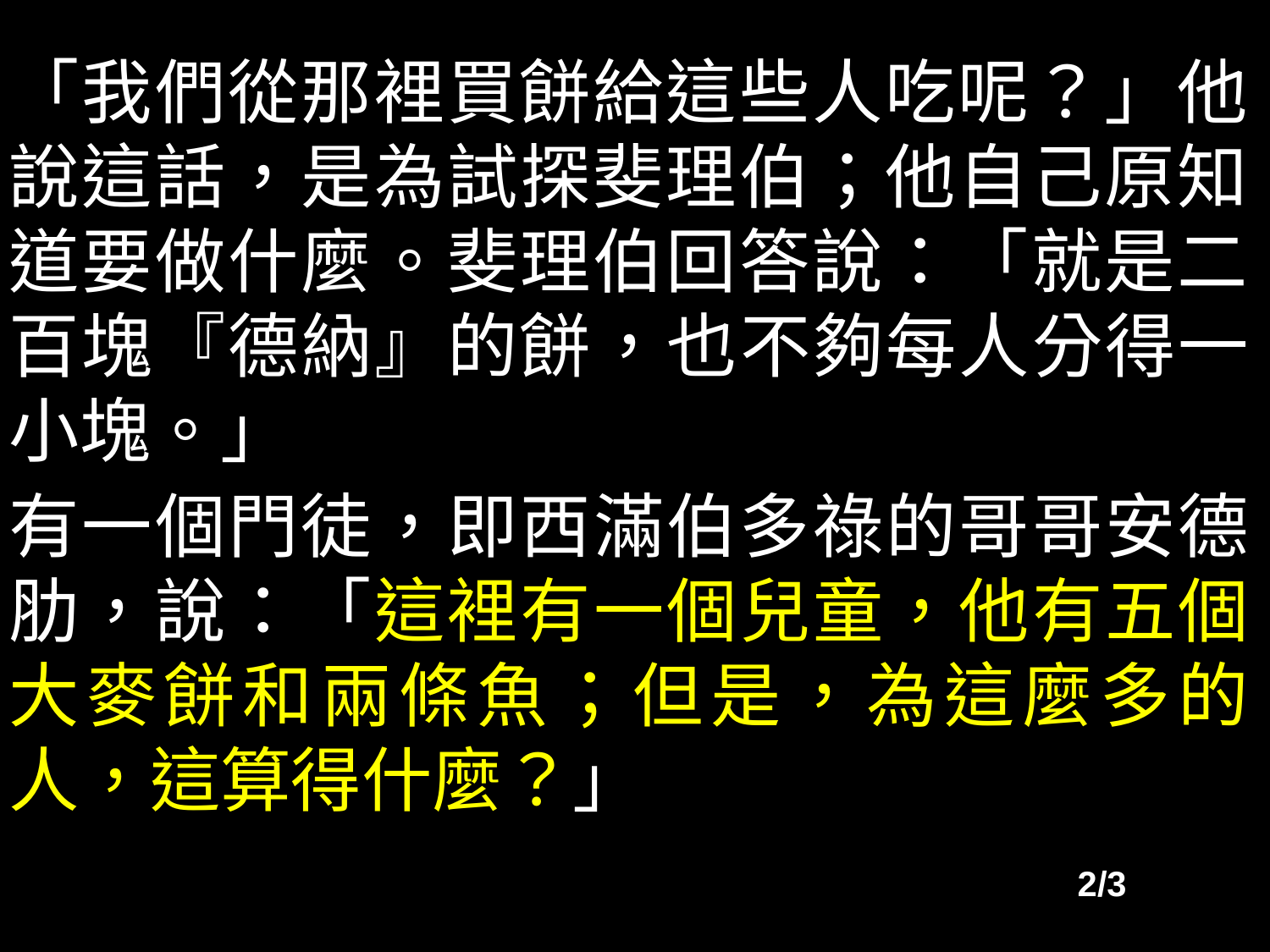

「我們從那裡買餅給這些人吃呢？」他說這話，是為試探斐理伯；他自己原知道要做什麼。斐理伯回答說：「就是二百塊『德納』的餅，也不夠每人分得一小塊。」
有一個門徒，即西滿伯多祿的哥哥安德肋，說：「這裡有一個兒童，他有五個大麥餅和兩條魚；但是，為這麼多的人，這算得什麼？」
2/3